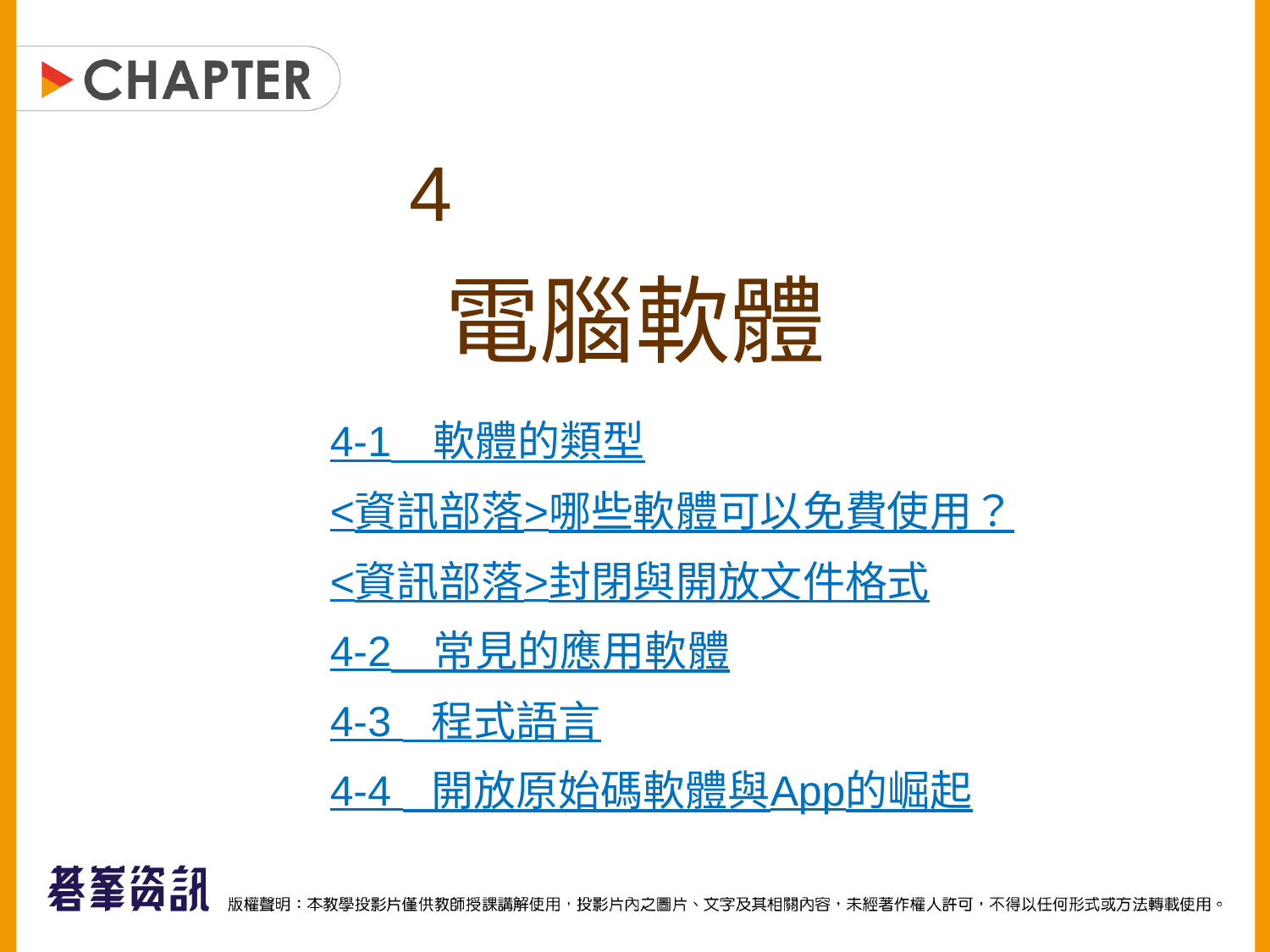

4
電腦軟體
4-1　軟體的類型
<資訊部落>哪些軟體可以免費使用？
<資訊部落>封閉與開放文件格式
4-2　常見的應用軟體
4-3    程式語言
4-4    開放原始碼軟體與App的崛起